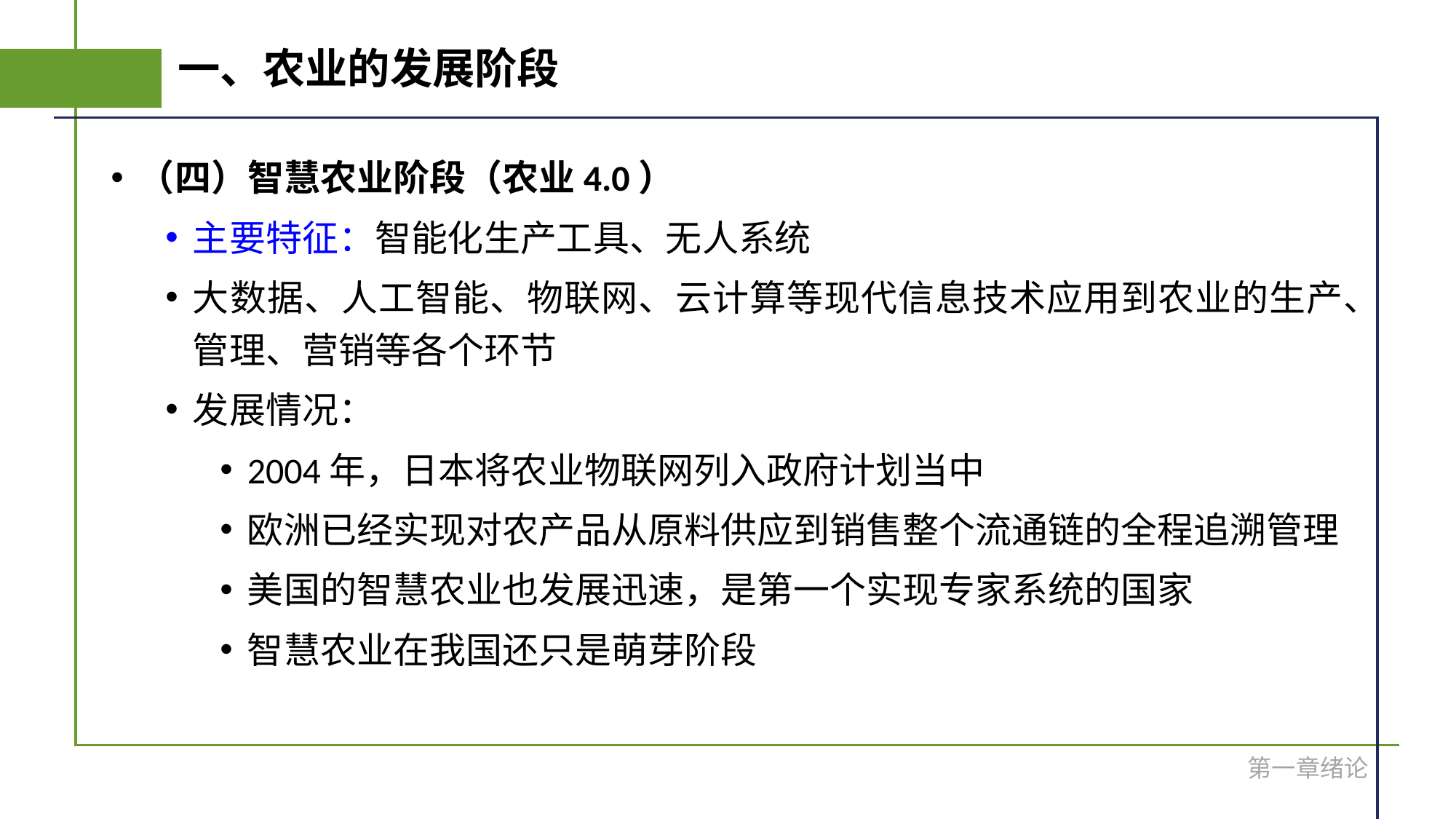

# 一、农业的发展阶段
（四）智慧农业阶段（农业4.0）
主要特征：智能化生产工具、无人系统
大数据、人工智能、物联网、云计算等现代信息技术应用到农业的生产、管理、营销等各个环节
发展情况：
2004年，日本将农业物联网列入政府计划当中
欧洲已经实现对农产品从原料供应到销售整个流通链的全程追溯管理
美国的智慧农业也发展迅速，是第一个实现专家系统的国家
智慧农业在我国还只是萌芽阶段

第一章绪论